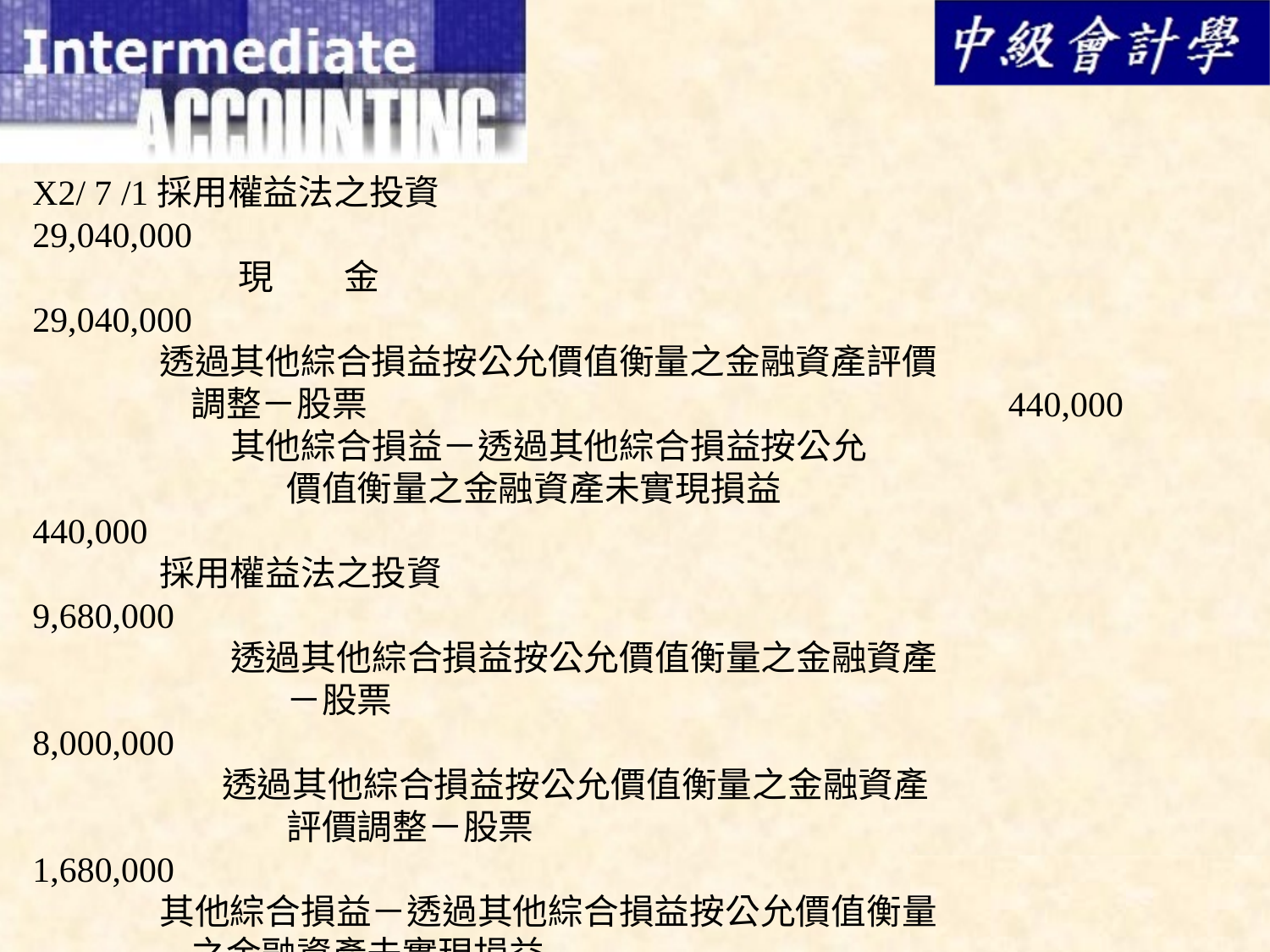

X2/ 7 /1採用權益法之投資					     29,040,000
	         現　　金						           29,040,000
	透過其他綜合損益按公允價值衡量之金融資產評價
	    調整－股票					          440,000
	        其他綜合損益－透過其他綜合損益按公允
		價值衡量之金融資產未實現損益				    440,000
	採用權益法之投資					       9,680,000
	        透過其他綜合損益按公允價值衡量之金融資產
		－股票							 8,000,000
　　	        透過其他綜合損益按公允價值衡量之金融資產
		評價調整－股票						 1,680,000
	其他綜合損益－透過其他綜合損益按公允價值衡量
	    之金融資產未實現損益				          440,000
	        其他權益－透過其他綜合損益按公允價值衡量
		之金融資產未實現損益					    440,000
	其他權益－透過其他綜合損益按公允價值衡量之金融
	    資產未實現損益					       1,680,000
		保留盈餘($1,240,000+$440,000)				 1,680,000